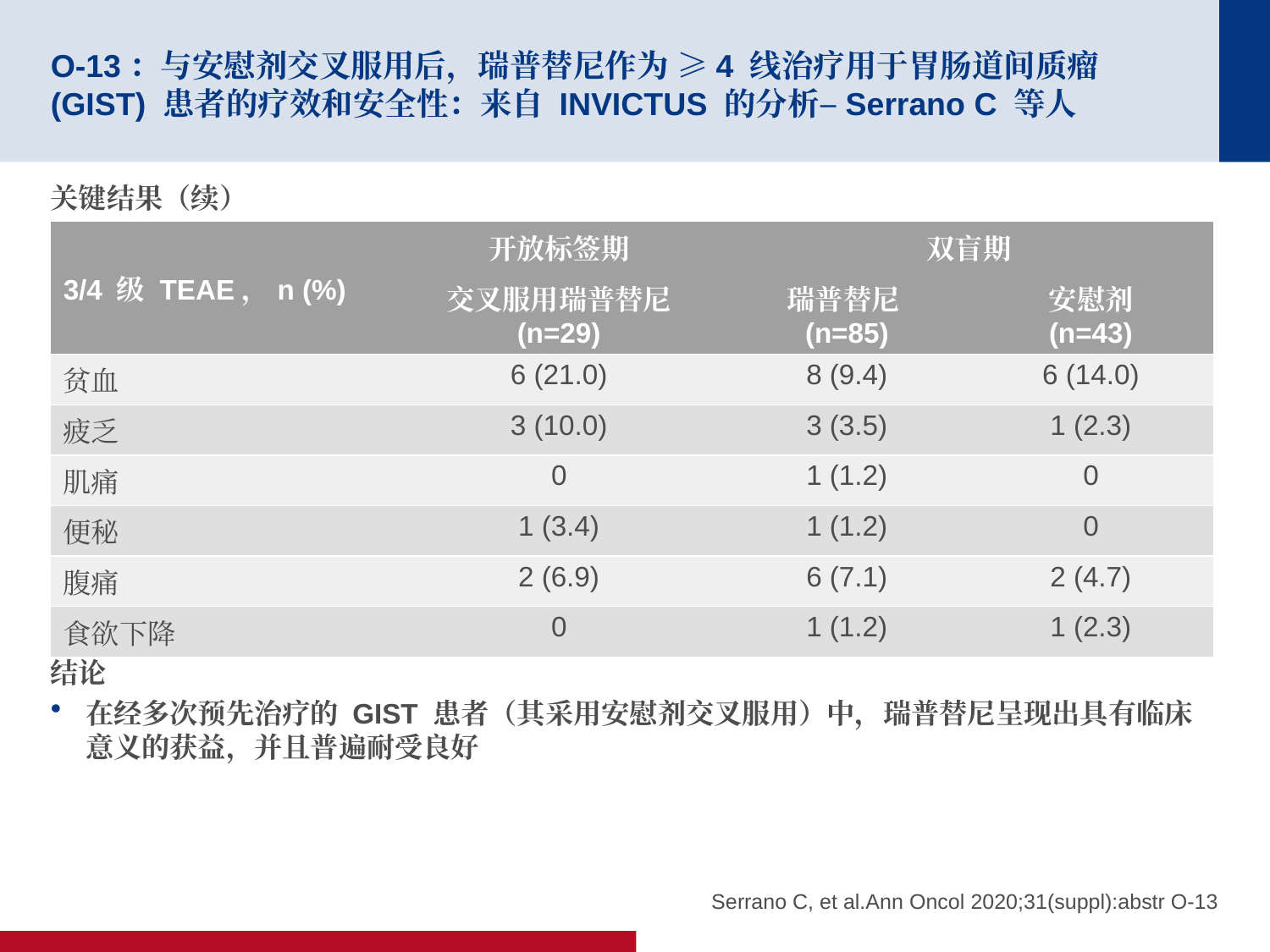

# O-13：与安慰剂交叉服用后，瑞普替尼作为 ≥4 线治疗用于胃肠道间质瘤 (GIST) 患者的疗效和安全性：来自 INVICTUS 的分析–Serrano C 等人
关键结果（续）
结论
在经多次预先治疗的 GIST 患者（其采用安慰剂交叉服用）中，瑞普替尼呈现出具有临床意义的获益，并且普遍耐受良好
| 3/4 级 TEAE，n (%) | 开放标签期 | 双盲期 |  |
| --- | --- | --- | --- |
|  | 交叉服用瑞普替尼 (n=29) | 瑞普替尼 (n=85) | 安慰剂 (n=43) |
| 贫血 | 6 (21.0) | 8 (9.4) | 6 (14.0) |
| 疲乏 | 3 (10.0) | 3 (3.5) | 1 (2.3) |
| 肌痛 | 0 | 1 (1.2) | 0 |
| 便秘 | 1 (3.4) | 1 (1.2) | 0 |
| 腹痛 | 2 (6.9) | 6 (7.1) | 2 (4.7) |
| 食欲下降 | 0 | 1 (1.2) | 1 (2.3) |
Serrano C, et al.Ann Oncol 2020;31(suppl):abstr O-13